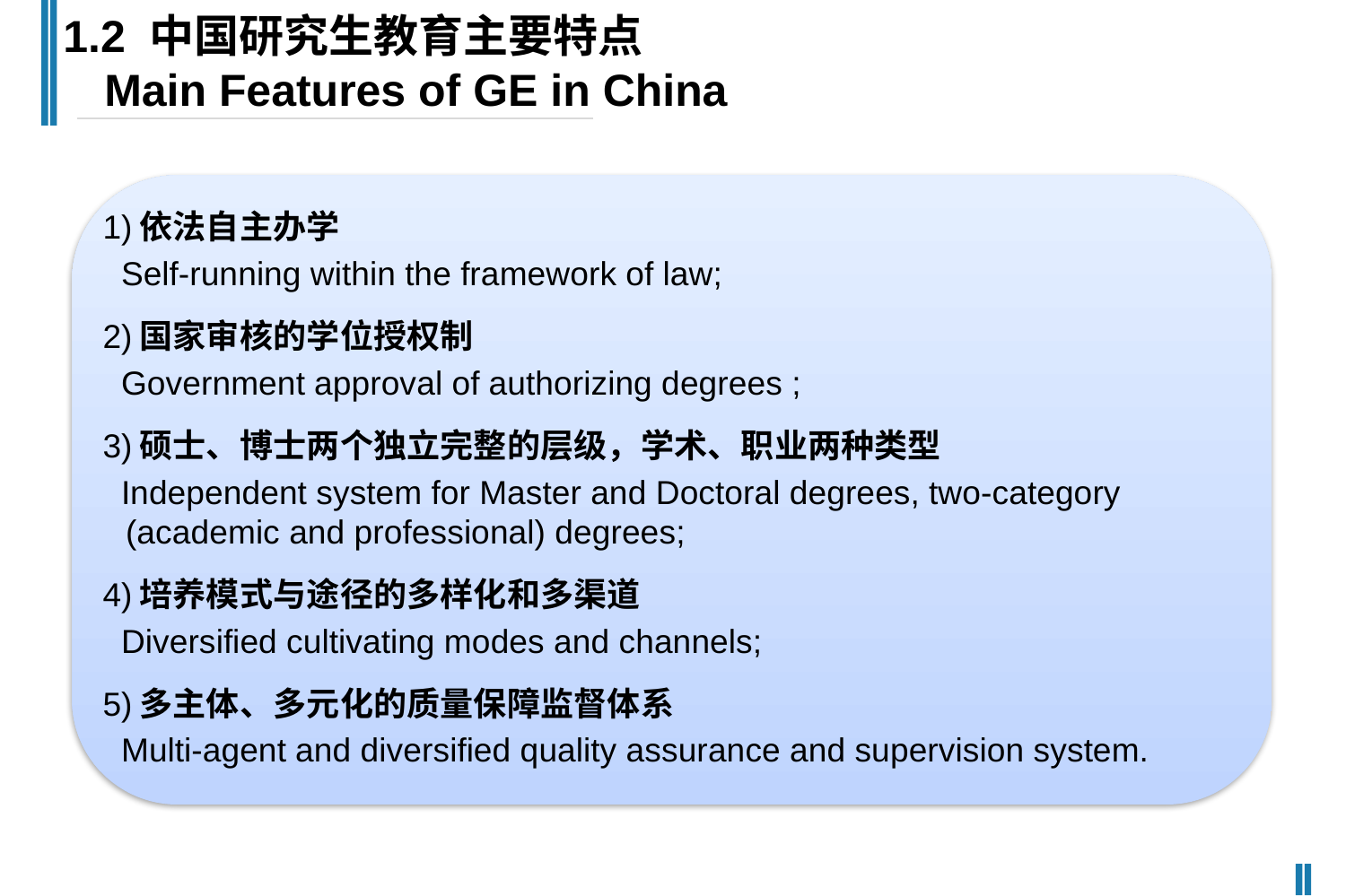

1.2 中国研究生教育主要特点
   Main Features of GE in China
1)依法自主办学
  Self-running within the framework of law;
2)国家审核的学位授权制
  Government approval of authorizing degrees ;
3)硕士、博士两个独立完整的层级，学术、职业两种类型
  Independent system for Master and Doctoral degrees, two-category (academic and professional) degrees;
4)培养模式与途径的多样化和多渠道
  Diversified cultivating modes and channels;
5)多主体、多元化的质量保障监督体系
  Multi-agent and diversified quality assurance and supervision system.